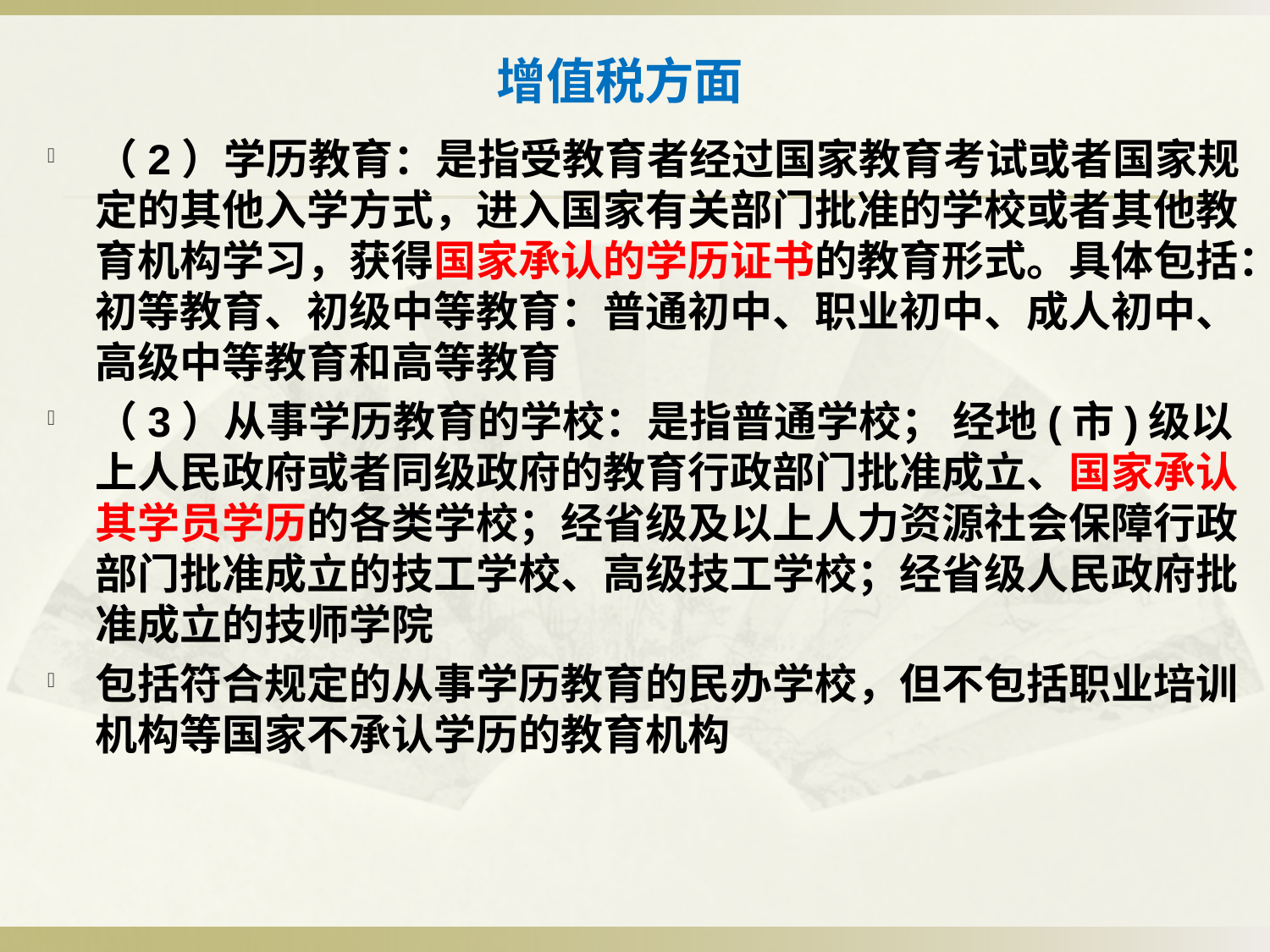

# 增值税方面
（2）学历教育：是指受教育者经过国家教育考试或者国家规定的其他入学方式，进入国家有关部门批准的学校或者其他教育机构学习，获得国家承认的学历证书的教育形式。具体包括：初等教育、初级中等教育：普通初中、职业初中、成人初中、高级中等教育和高等教育
（3）从事学历教育的学校：是指普通学校； 经地(市)级以上人民政府或者同级政府的教育行政部门批准成立、国家承认其学员学历的各类学校；经省级及以上人力资源社会保障行政部门批准成立的技工学校、高级技工学校；经省级人民政府批准成立的技师学院
包括符合规定的从事学历教育的民办学校，但不包括职业培训机构等国家不承认学历的教育机构